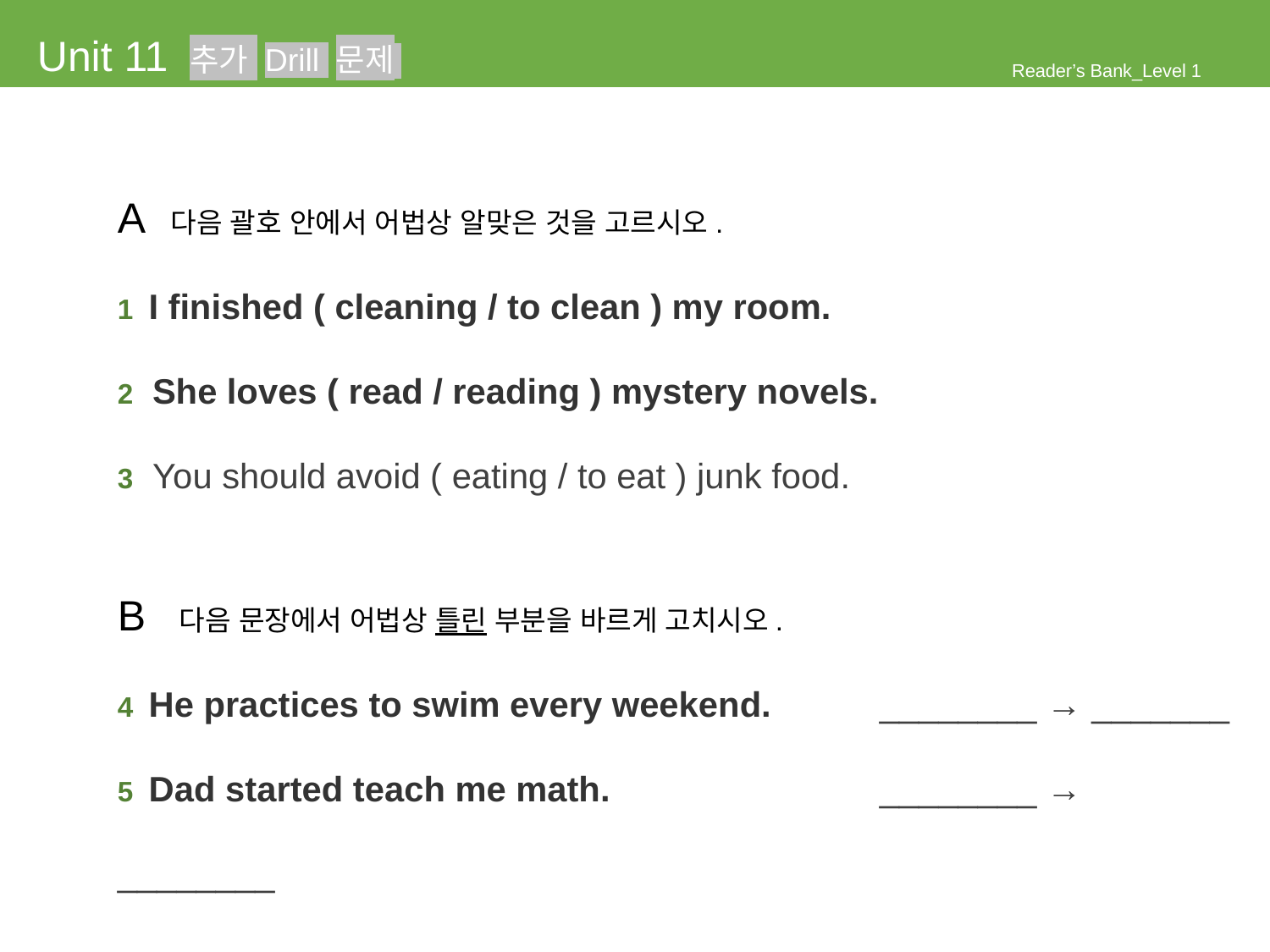

# Unit 11 추가 Drill 문제
Reader’s Bank_Level 1

A  다음 괄호 안에서 어법상 알맞은 것을 고르시오.
1  I finished ( cleaning / to clean ) my room.
2  She loves ( read / reading ) mystery novels.
3  You should avoid ( eating / to eat ) junk food.

B  다음 문장에서 어법상 틀린 부분을 바르게 고치시오.
4  He practices to swim every weekend. 	________ → _______
5  Dad started teach me math.		 	________ → ________